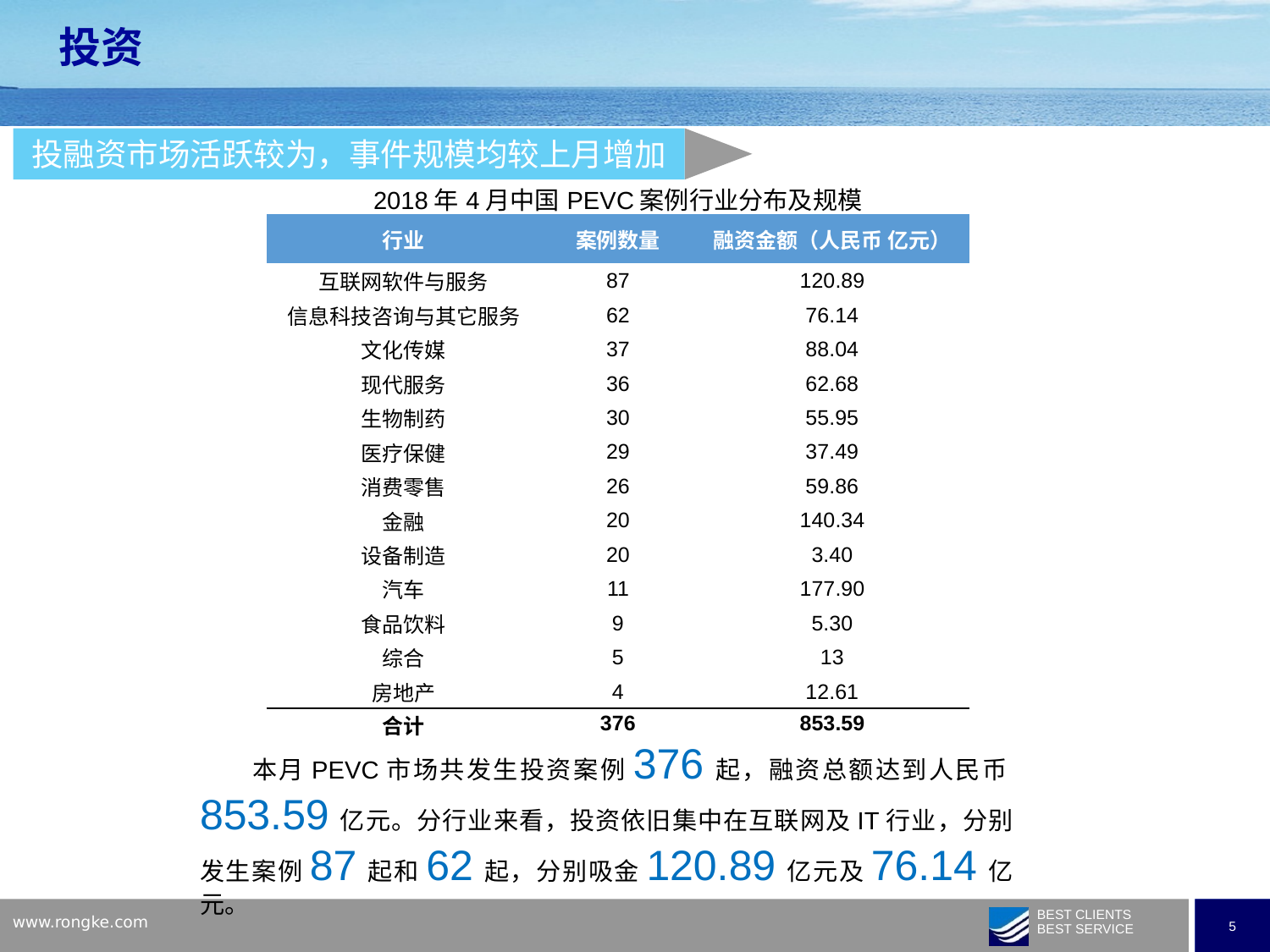

投资
投融资市场活跃较为，事件规模均较上月增加

| 2018年4月中国PEVC案例行业分布及规模 |  |  |
| --- | --- | --- |
| 行业 | 案例数量 | 融资金额（人民币 亿元） |
| 互联网软件与服务 | 87 | 120.89 |
| 信息科技咨询与其它服务 | 62 | 76.14 |
| 文化传媒 | 37 | 88.04 |
| 现代服务 | 36 | 62.68 |
| 生物制药 | 30 | 55.95 |
| 医疗保健 | 29 | 37.49 |
| 消费零售 | 26 | 59.86 |
| 金融 | 20 | 140.34 |
| 设备制造 | 20 | 3.40 |
| 汽车 | 11 | 177.90 |
| 食品饮料 | 9 | 5.30 |
| 综合 | 5 | 13 |
| 房地产 | 4 | 12.61 |
| 合计 | 376 | 853.59 |
      本月PEVC市场共发生投资案例376起，融资总额达到人民币853.59亿元。分行业来看，投资依旧集中在互联网及IT行业，分别发生案例87起和62起，分别吸金120.89亿元及76.14亿元。